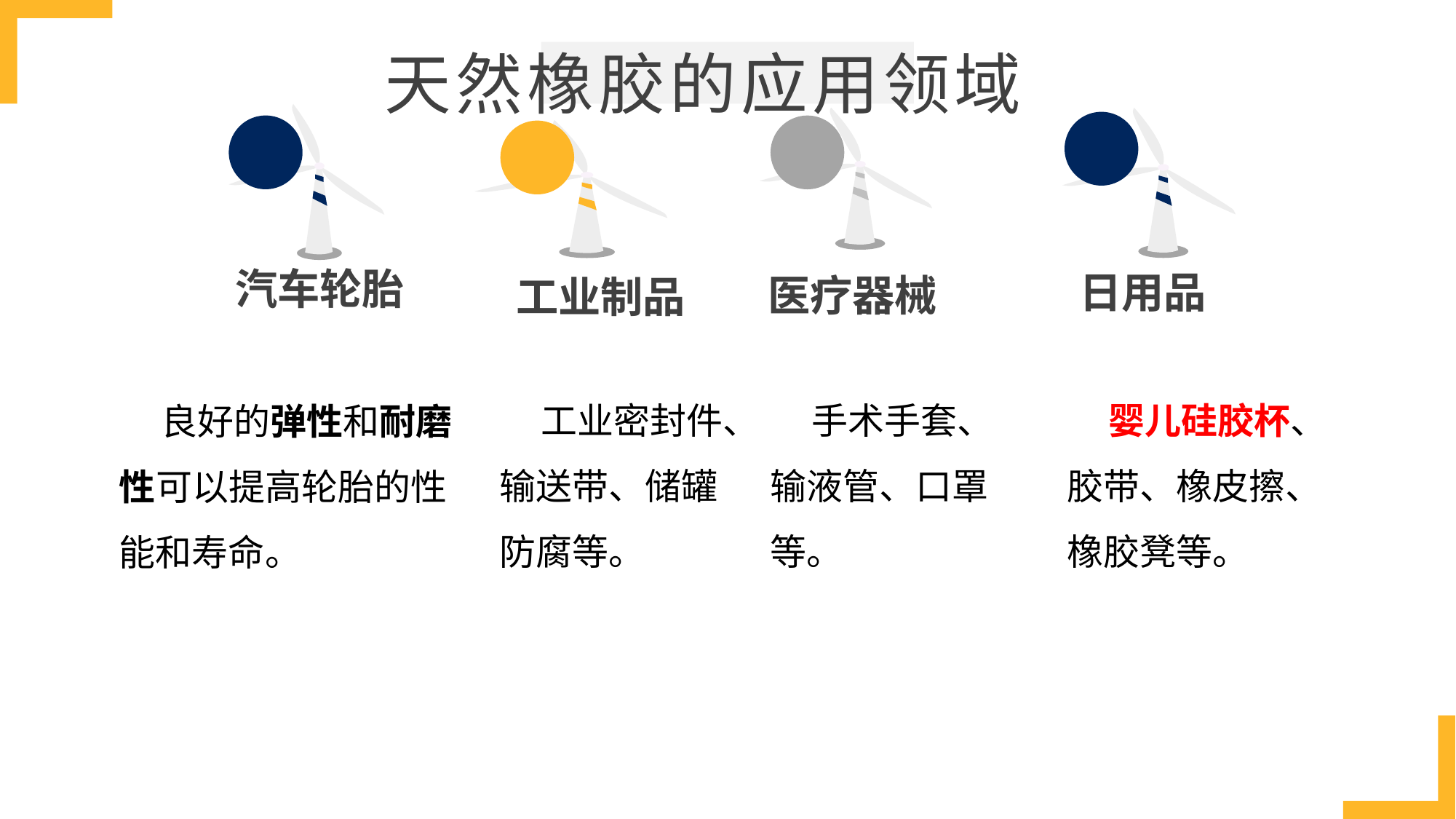

天然橡胶的应用领域

汽车轮胎
  日用品
医疗器械
工业制品

    婴儿硅胶杯、胶带、橡皮擦、橡胶凳等。
    良好的弹性和耐磨性可以提高轮胎的性能和寿命。
    工业密封件、输送带、储罐防腐等。
    手术手套、输液管、口罩等。